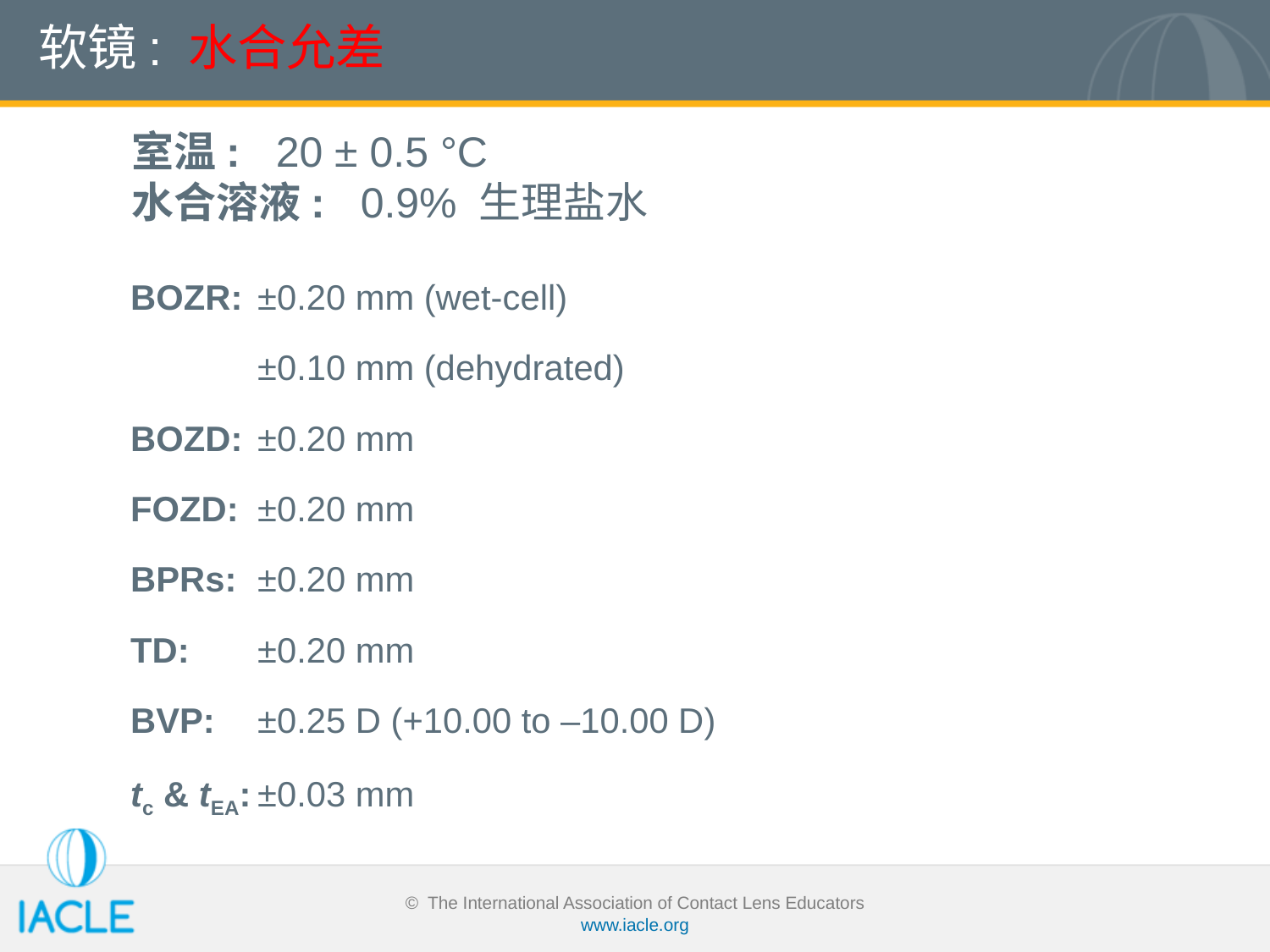

# 软镜: 水合允差
室温:   20 ± 0.5 °C
水合溶液:   0.9% 生理盐水
BOZR:	±0.20 mm (wet-cell)
	±0.10 mm (dehydrated)
BOZD:	±0.20 mm
FOZD:	±0.20 mm
BPRs:	±0.20 mm
TD:	±0.20 mm
BVP:	±0.25 D (+10.00 to –10.00 D)
tc & tEA:	±0.03 mm